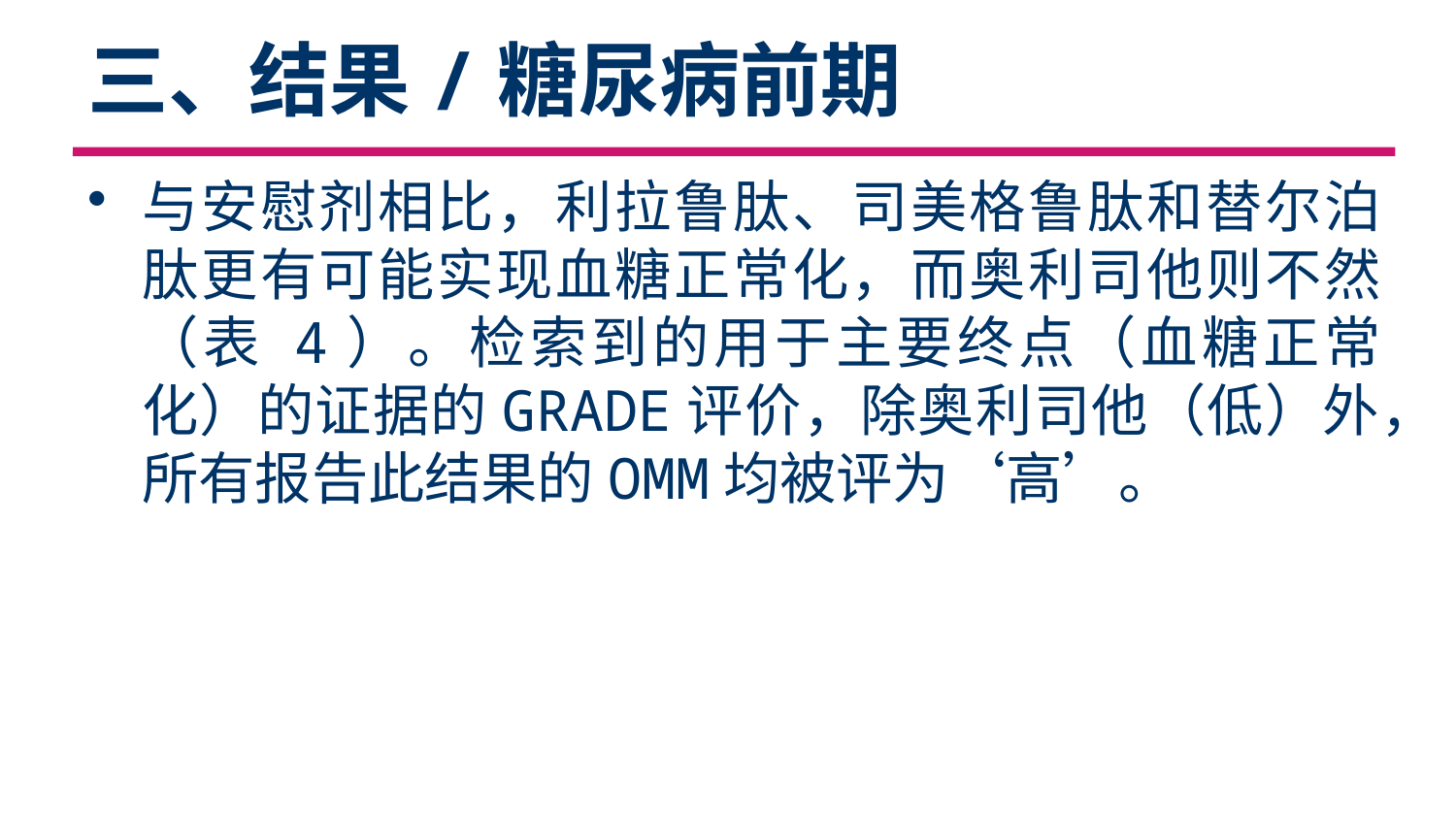

# 三、结果/糖尿病前期

与安慰剂相比，利拉鲁肽、司美格鲁肽和替尔泊肽更有可能实现血糖正常化，而奥利司他则不然（表 4）。检索到的用于主要终点（血糖正常化）的证据的GRADE评价，除奥利司他（低）外，所有报告此结果的OMM均被评为‘高’。